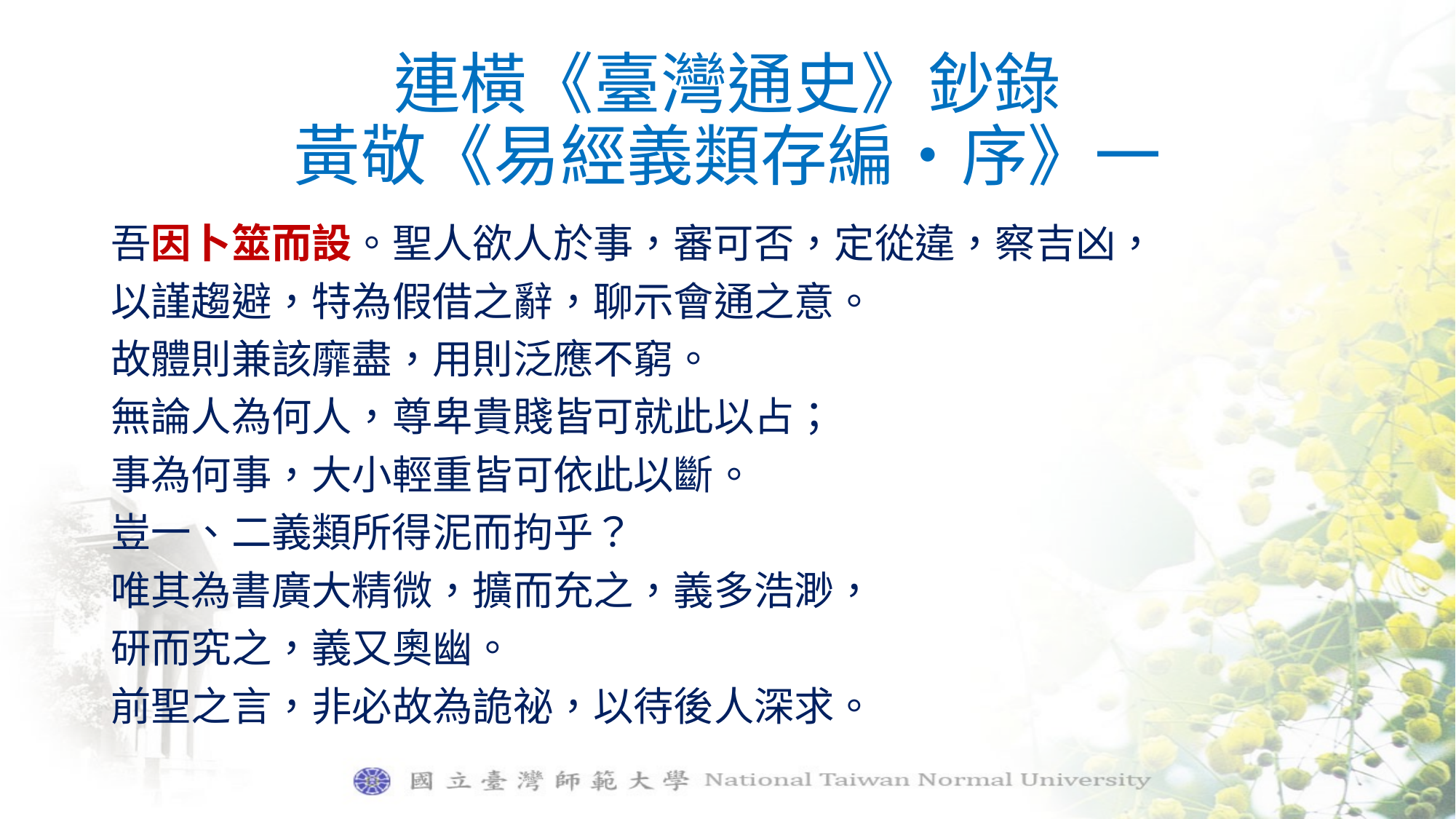

# 連橫《臺灣通史》鈔錄 黃敬《易經義類存編‧序》一
吾因卜筮而設。聖人欲人於事，審可否，定從違，察吉凶，
以謹趨避，特為假借之辭，聊示會通之意。
故體則兼該靡盡，用則泛應不窮。
無論人為何人，尊卑貴賤皆可就此以占；
事為何事，大小輕重皆可依此以斷。
豈一、二義類所得泥而拘乎？
唯其為書廣大精微，擴而充之，義多浩渺，
研而究之，義又奧幽。
前聖之言，非必故為詭祕，以待後人深求。